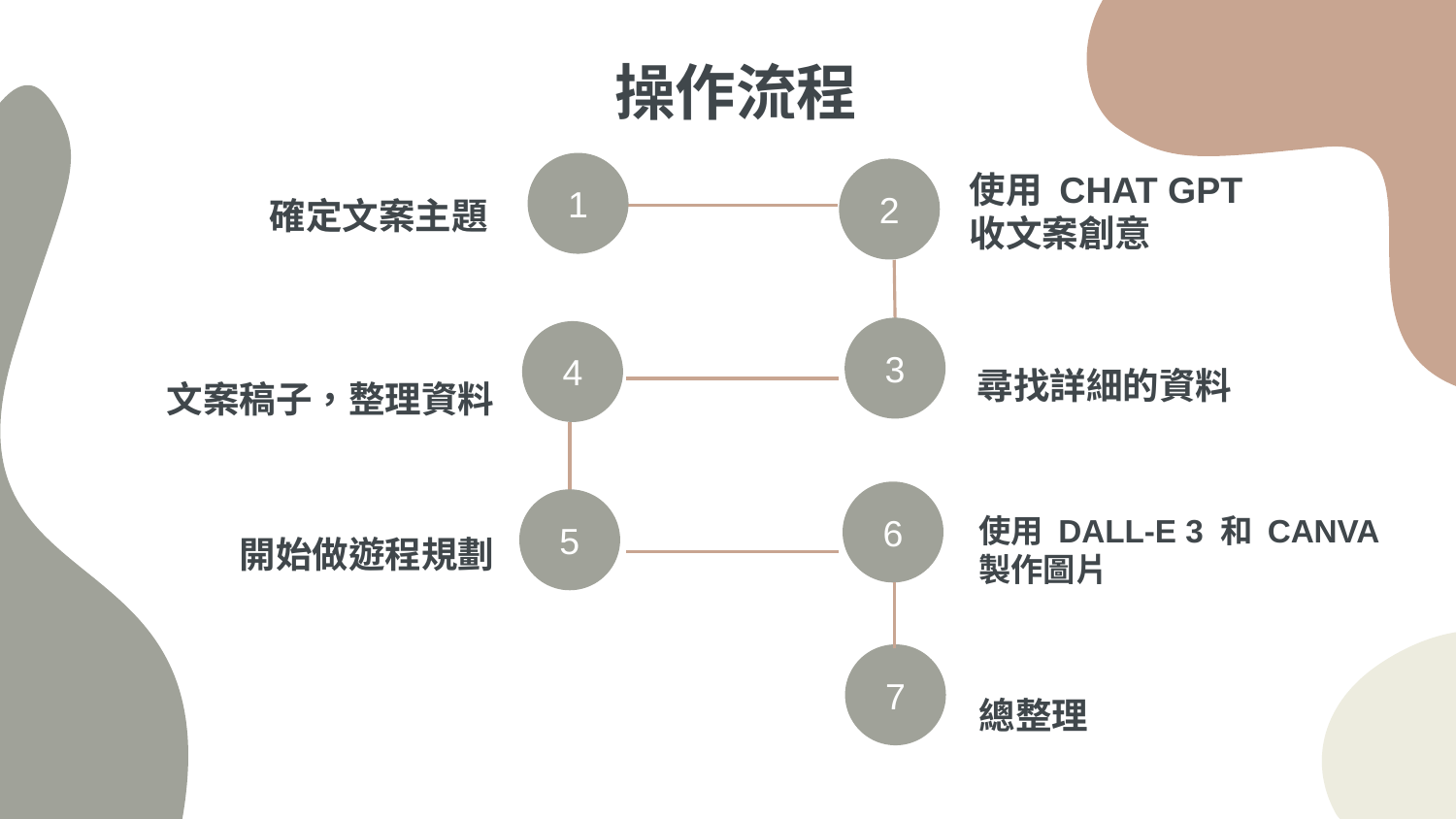

# 操作流程
1
2
使用 CHAT GPT 收文案創意
確定文案主題
3
4
尋找詳細的資料
文案稿子，整理資料
6
5
使用 DALL-E 3 和 CANVA 製作圖片
開始做遊程規劃
7
總整理